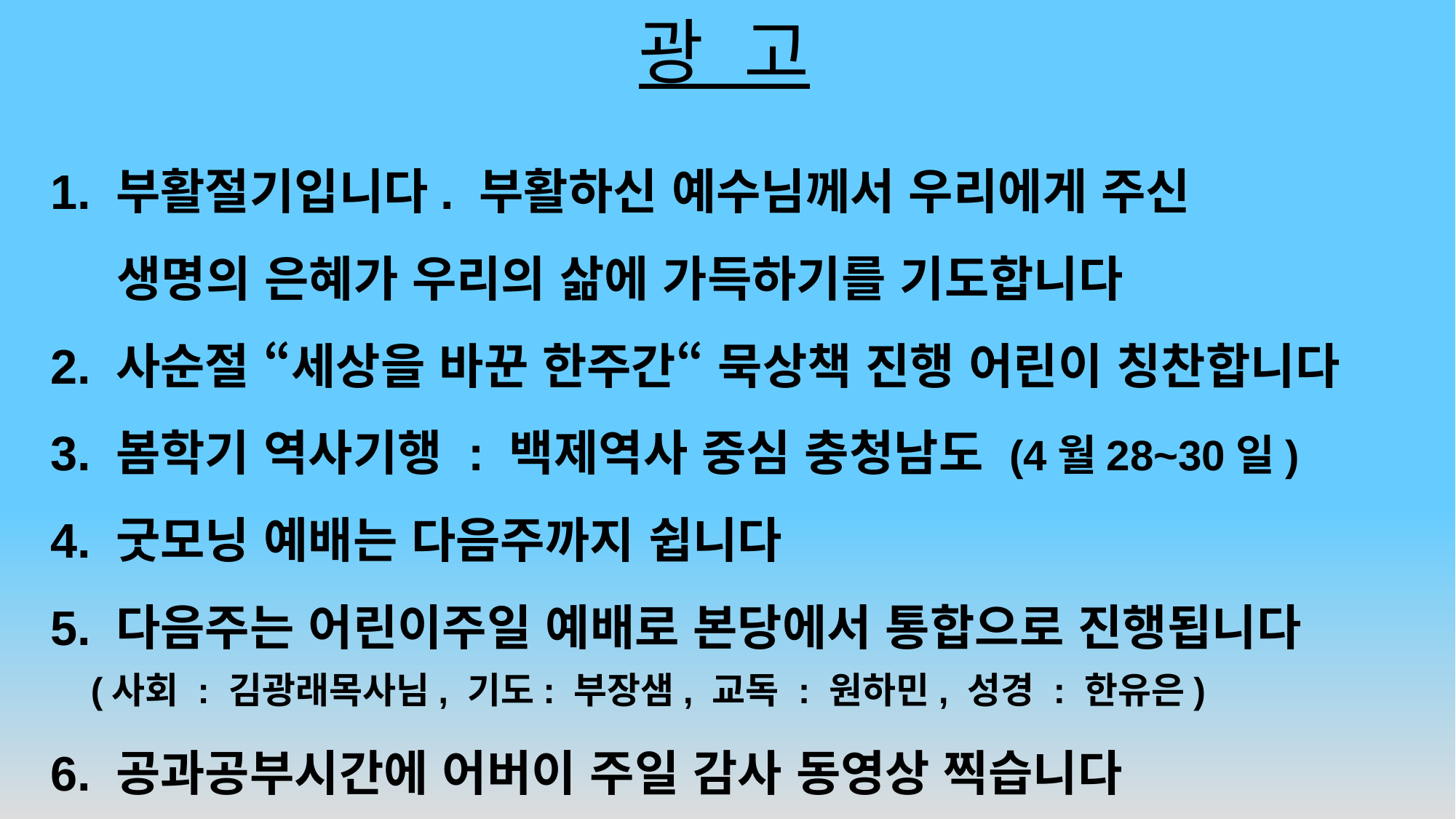

# 광  고
1. 부활절기입니다. 부활하신 예수님께서 우리에게 주신
    생명의 은혜가 우리의 삶에 가득하기를 기도합니다
2. 사순절 “세상을 바꾼 한주간“ 묵상책 진행 어린이 칭찬합니다
3. 봄학기 역사기행 : 백제역사 중심 충청남도 (4월28~30일)
4. 굿모닝 예배는 다음주까지 쉽니다
5. 다음주는 어린이주일 예배로 본당에서 통합으로 진행됩니다
   (사회 : 김광래목사님, 기도: 부장샘, 교독 : 원하민, 성경 : 한유은)
6. 공과공부시간에 어버이 주일 감사 동영상 찍습니다